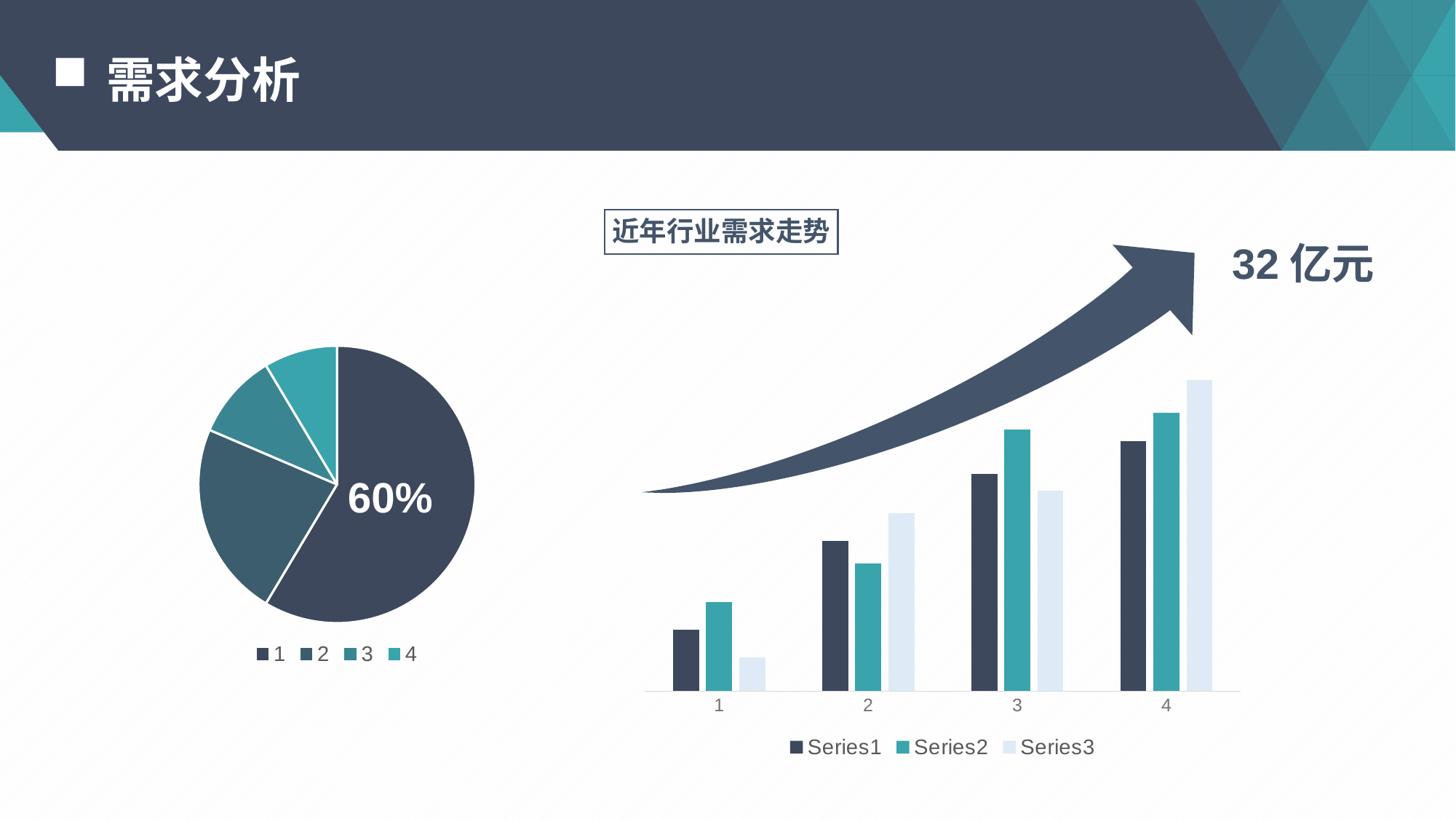

需求分析
近年行业需求走势

32亿元

### Chart

| Category |  |  |  |
|---|---|---|---|

### Chart

| Category |  |
|---|---|
60%